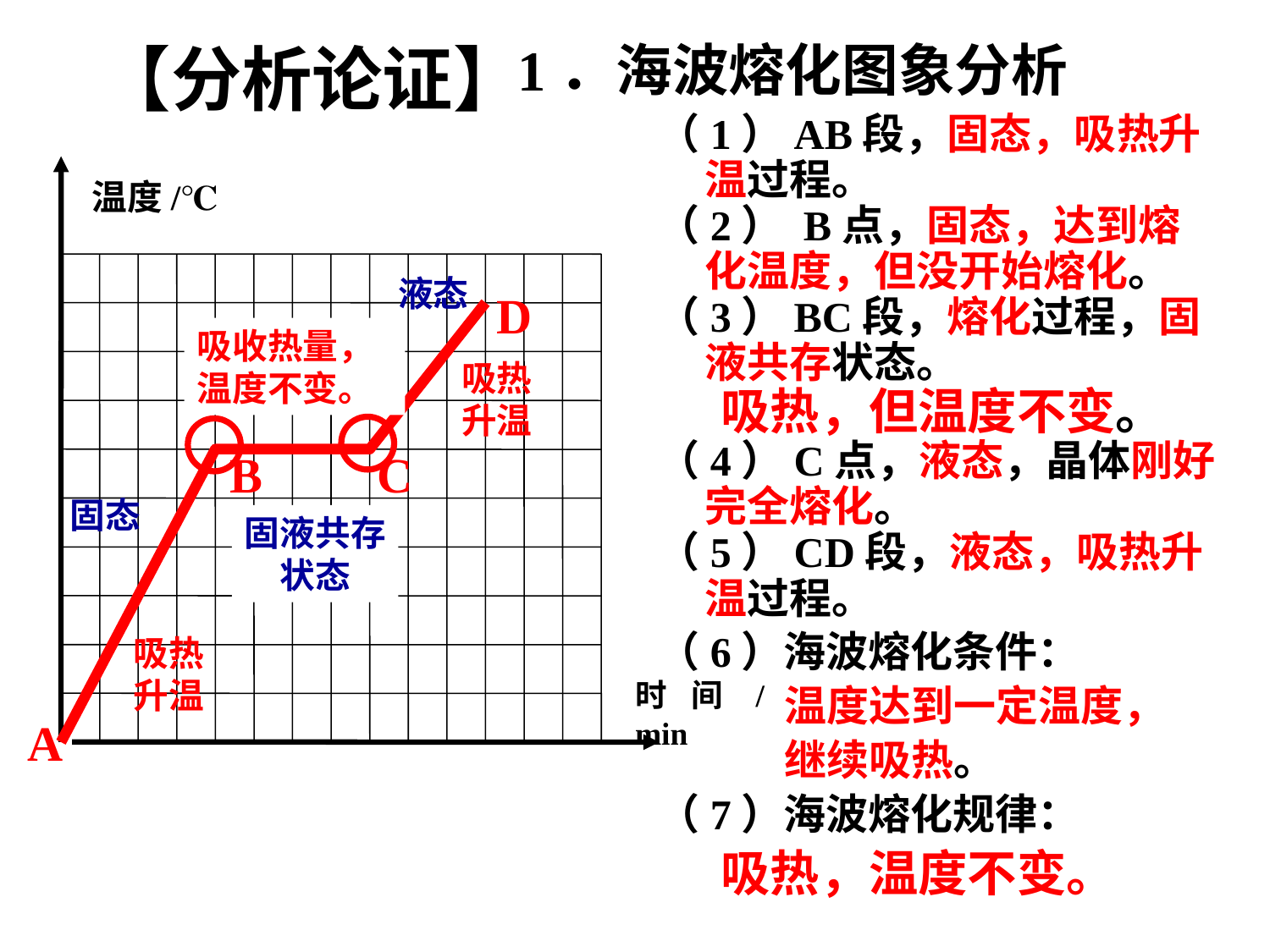

1．海波熔化图象分析
# 【分析论证】
（1）AB段，固态，吸热升温过程。
（2） B点，固态，达到熔化温度，但没开始熔化。
（3）BC段，熔化过程，固液共存状态。
吸热，但温度不变。
（4）C点，液态，晶体刚好完全熔化。
（5）CD段，液态，吸热升温过程。
（6）海波熔化条件：
温度达到一定温度，
继续吸热。
（7）海波熔化规律：
吸热，温度不变。

温度/℃
时间/min
D
B
C
A
液态
吸收热量，
温度不变。
吸热
升温

固态
固液共存
状态
吸热
升温